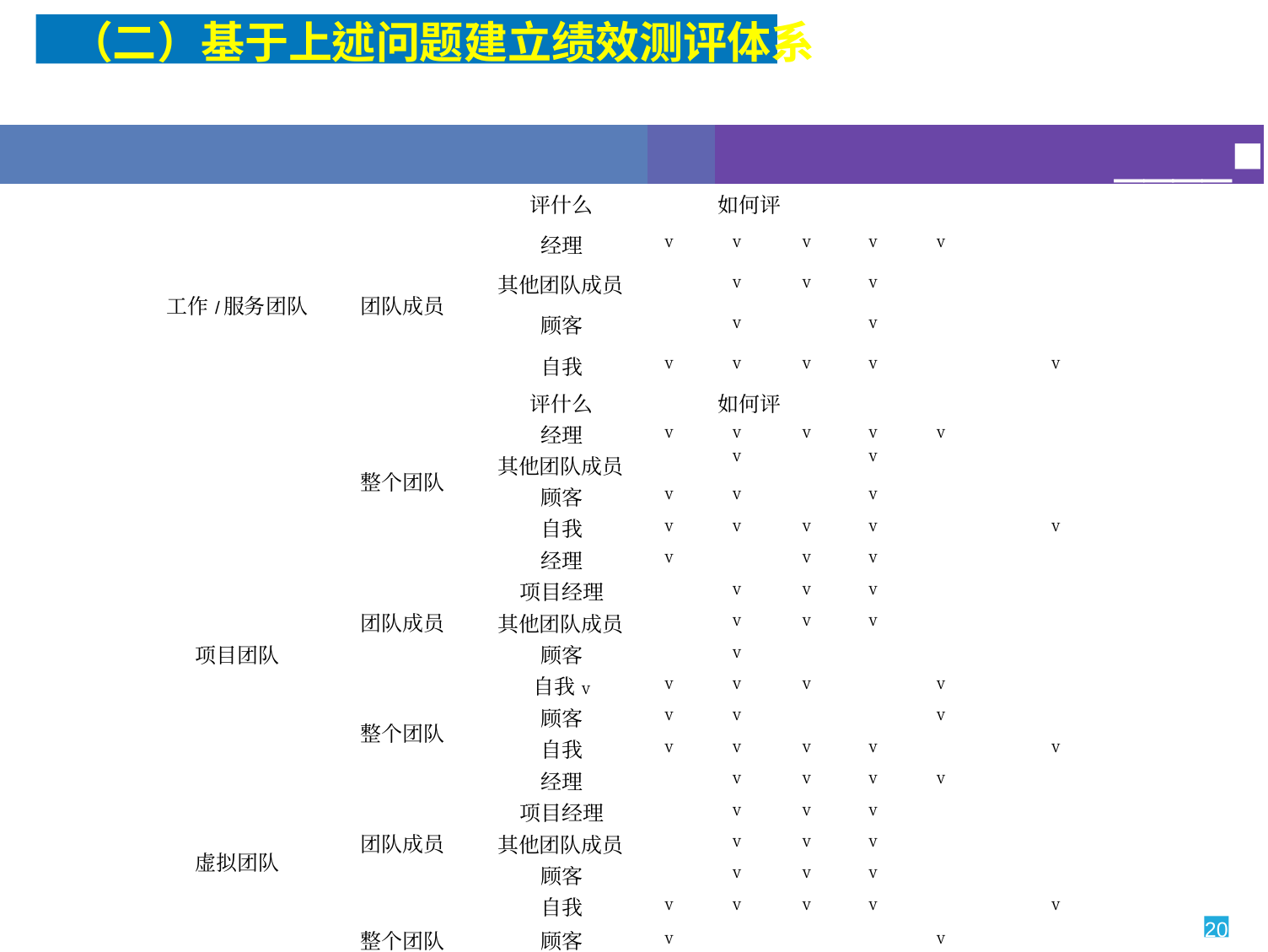

（二）基于上述问题建立绩效测评体系
|  |  |  |  |  | \_\_\_\_■ |  |  |  |  |  |
| --- | --- | --- | --- | --- | --- | --- | --- | --- | --- | --- |
|  |  |  | 评什么 | 如何评 |  |  |  |  |  |  |
|  | 工作/服务团队 | 团队成员 | 经理 | V | V | V | V | V |  |  |
|  |  |  | 其他团队成员 |  | V | V | V |  |  |  |
|  |  |  | 顾客 |  | V |  | V |  |  |  |
|  |  |  | 自我 | V | V | V | V |  | V |  |
|  |  |  | 评什么 | 如何评 |  |  |  |  |  |  |
|  |  | 整个团队 | 经理 | V | V | V | V | V |  |  |
|  |  |  | 其他团队成员 |  | V |  | V |  |  |  |
|  |  |  | 顾客 | V | V |  | V |  |  |  |
|  |  |  | 自我 | V | V | V | V |  | V |  |
|  | 项目团队 | 团队成员 | 经理 | V |  | V | V |  |  |  |
|  |  |  | 项目经理 |  | V | V | V |  |  |  |
|  |  |  | 其他团队成员 |  | V | V | V |  |  |  |
|  |  |  | 顾客 |  | V |  |  |  |  |  |
|  |  |  | 自我V | V | V | V |  | V |  |  |
|  |  | 整个团队 | 顾客 | V | V |  |  | V |  |  |
|  |  |  | 自我 | V | V | V | V |  | V |  |
|  | 虚拟团队 | 团队成员 | 经理 |  | V | V | V | V |  |  |
|  |  |  | 项目经理 |  | V | V | V |  |  |  |
|  |  |  | 其他团队成员 |  | V | V | V |  |  |  |
|  |  |  | 顾客 |  | V | V | V |  |  |  |
|  |  |  | 自我 | V | V | V | V |  | V |  |
|  |  | 整个团队 | 顾客 | V |  |  |  | V |  |  |
20